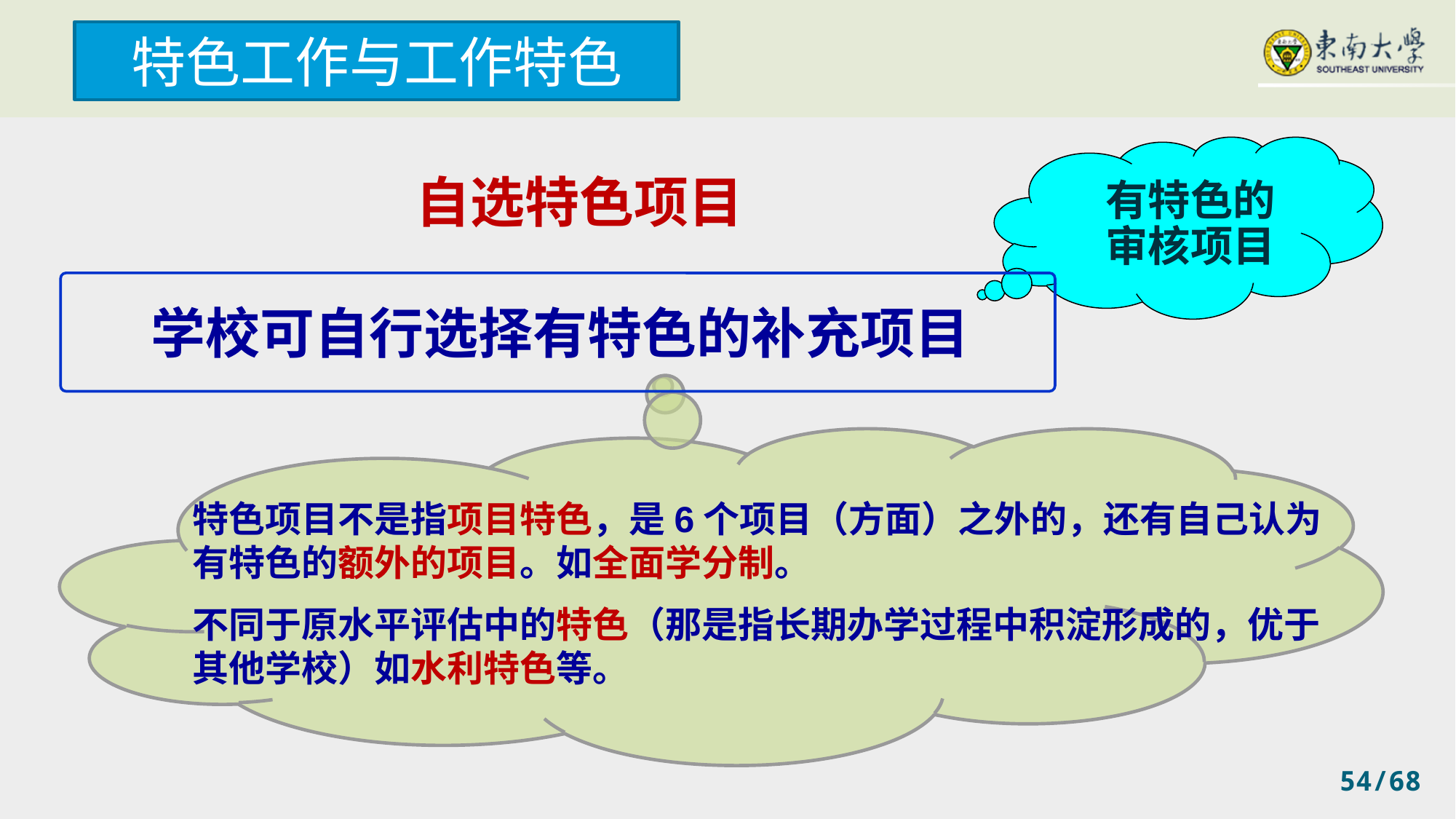

特色工作与工作特色
      评估范围释义

有特色的
审核项目
自选特色项目

学校可自行选择有特色的补充项目

特色项目不是指项目特色，是6个项目（方面）之外的，还有自己认为有特色的额外的项目。如全面学分制。
不同于原水平评估中的特色（那是指长期办学过程中积淀形成的，优于其他学校）如水利特色等。